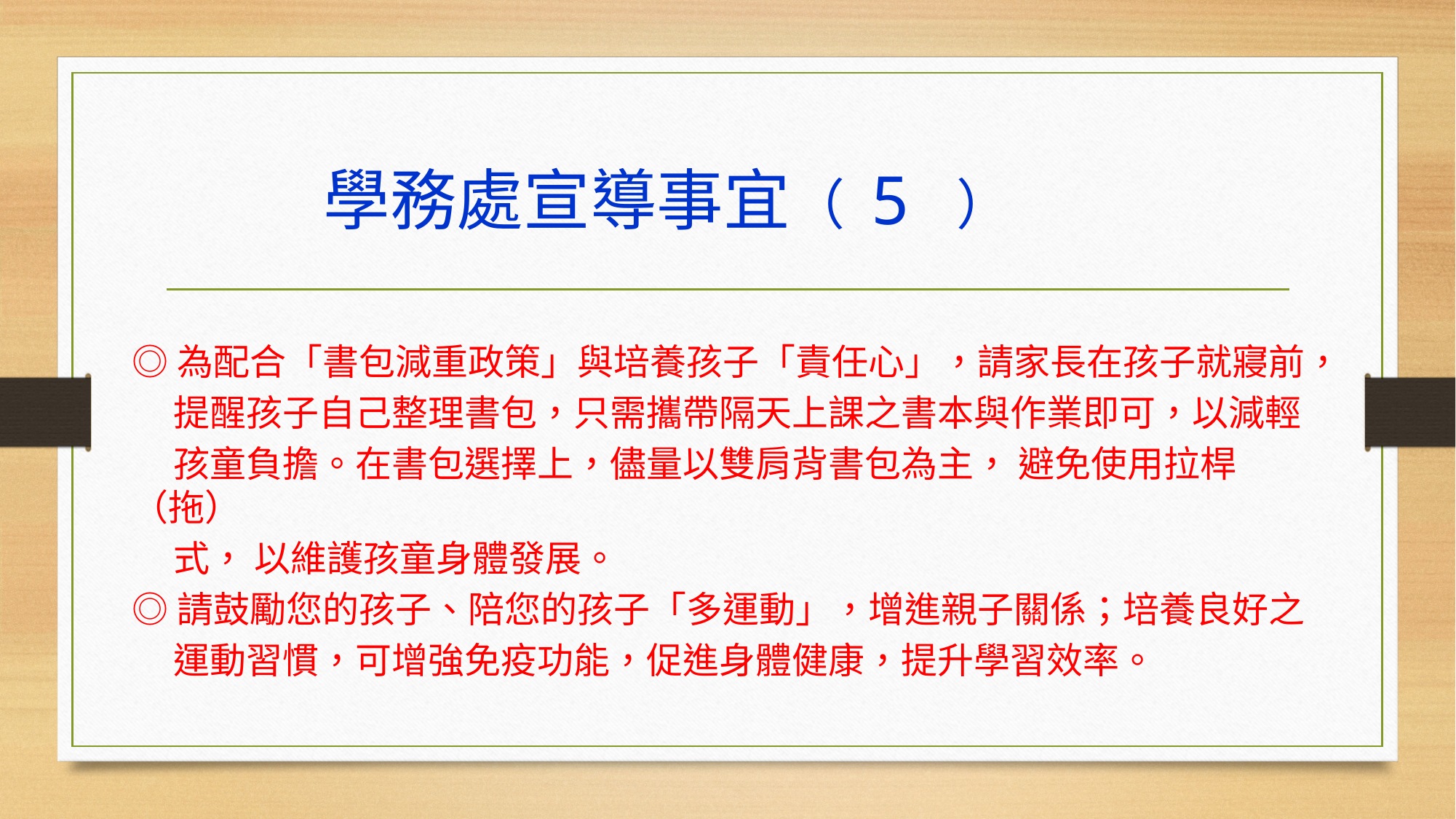

# 學務處宣導事宜（ 5 ）
◎為配合「書包減重政策」與培養孩子「責任心」，請家長在孩子就寢前，
    提醒孩子自己整理書包，只需攜帶隔天上課之書本與作業即可，以減輕
    孩童負擔。在書包選擇上，儘量以雙肩背書包為主， 避免使用拉桿（拖）
    式， 以維護孩童身體發展。
◎請鼓勵您的孩子、陪您的孩子「多運動」，增進親子關係；培養良好之
    運動習慣，可增強免疫功能，促進身體健康，提升學習效率。